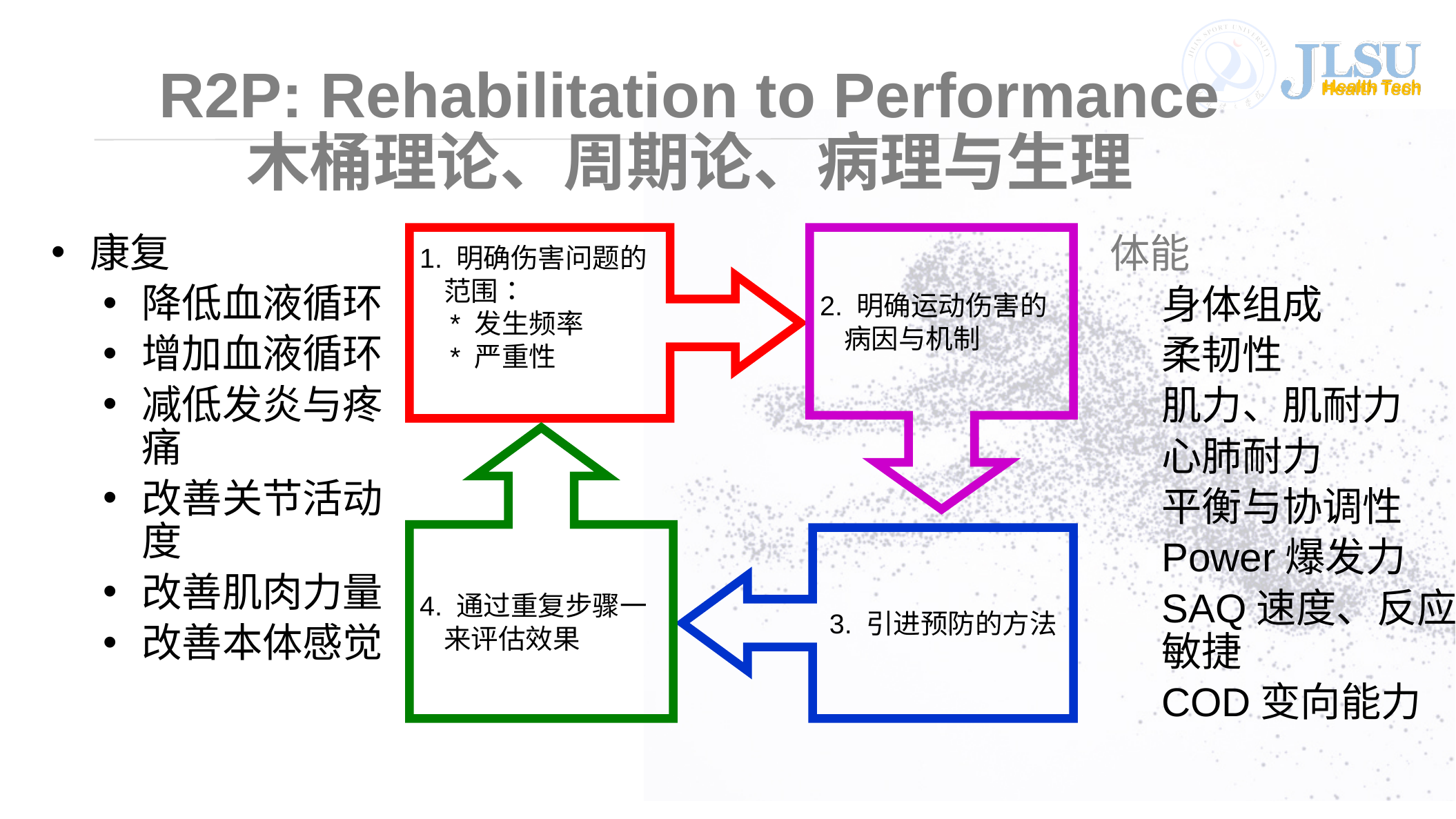

# R2P: Rehabilitation to Performance 木桶理论、周期论、病理与生理
康复
降低血液循环
增加血液循环
减低发炎与疼痛
改善关节活动度
改善肌肉力量
改善本体感觉

1. 明确伤害问题的
    范围：
    * 发生频率
    * 严重性

2. 明确运动伤害的
    病因与机制
体能
身体组成
柔韧性
肌力、肌耐力
心肺耐力
平衡与协调性
Power爆发力
SAQ速度、反应、敏捷
COD变向能力

4. 通过重复步骤一
    来评估效果
3. 引进预防的方法